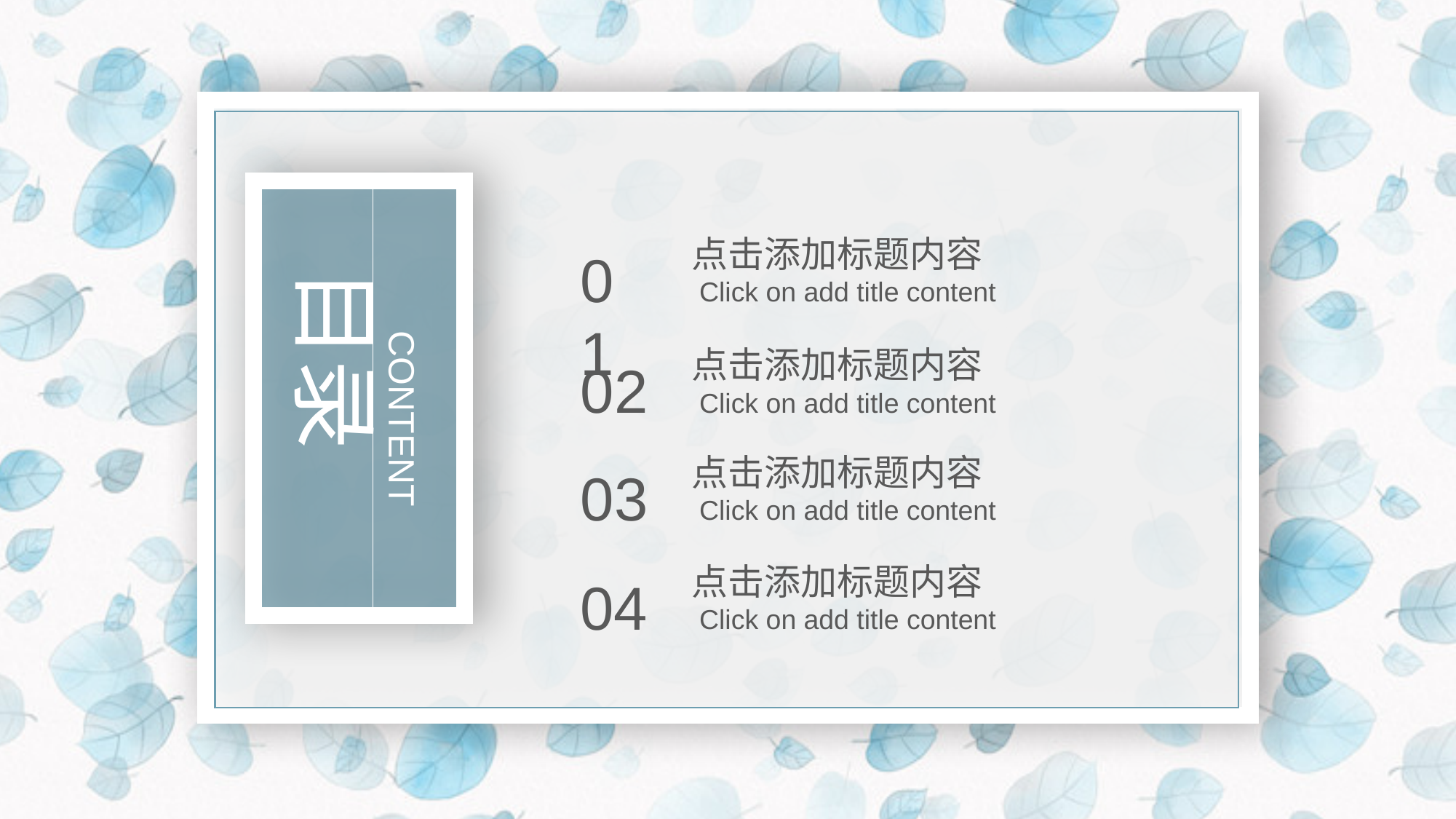

点击添加标题内容
 Click on add title content
01
目录
CONTENT
点击添加标题内容
 Click on add title content
02
点击添加标题内容
 Click on add title content
03
点击添加标题内容
 Click on add title content
04